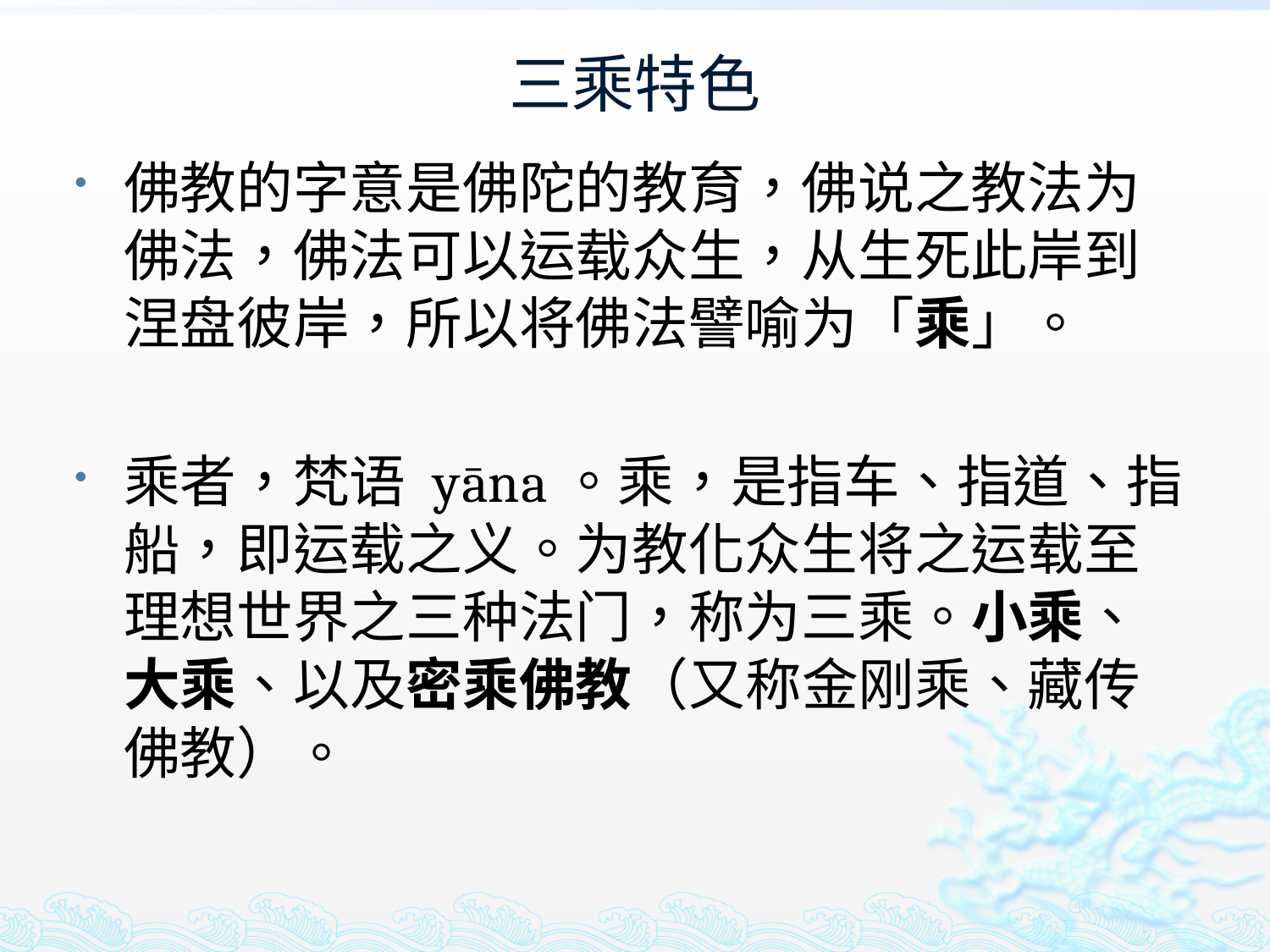

# 三乘特色
佛教的字意是佛陀的教育，佛说之教法为佛法，佛法可以运载众生，从生死此岸到涅盘彼岸，所以将佛法譬喻为「乘」。

乘者，梵语 yāna。乘，是指车、指道、指船，即运载之义。为教化众生将之运载至理想世界之三种法门，称为三乘。小乘、大乘、以及密乘佛教（又称金刚乘、藏传佛教）。